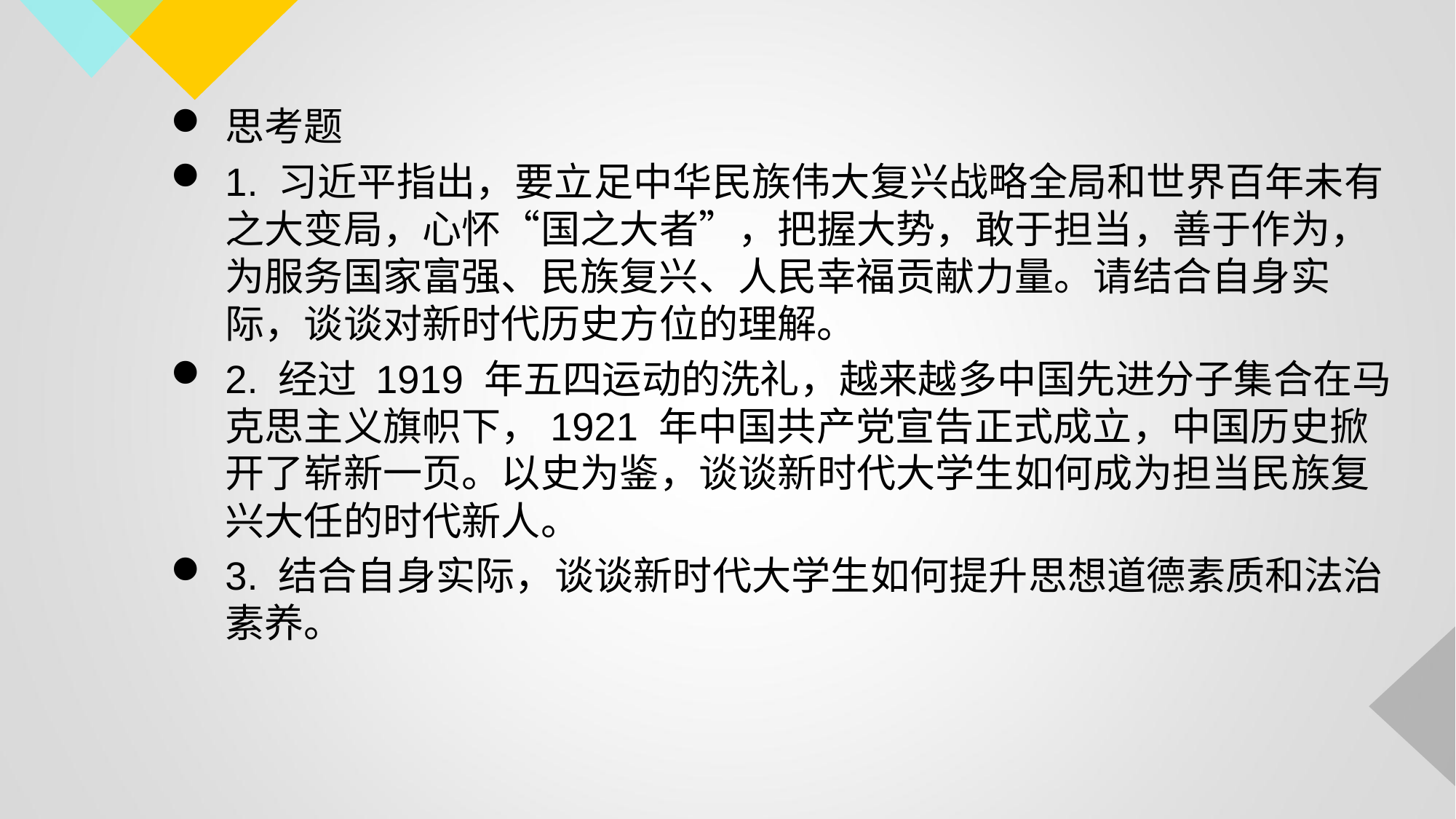

思考题
1. 习近平指出，要立足中华民族伟大复兴战略全局和世界百年未有之大变局，心怀“国之大者”，把握大势，敢于担当，善于作为，为服务国家富强、民族复兴、人民幸福贡献力量。请结合自身实际，谈谈对新时代历史方位的理解。
2. 经过 1919 年五四运动的洗礼，越来越多中国先进分子集合在马克思主义旗帜下，1921 年中国共产党宣告正式成立，中国历史掀开了崭新一页。以史为鉴，谈谈新时代大学生如何成为担当民族复兴大任的时代新人。
3. 结合自身实际，谈谈新时代大学生如何提升思想道德素质和法治素养。